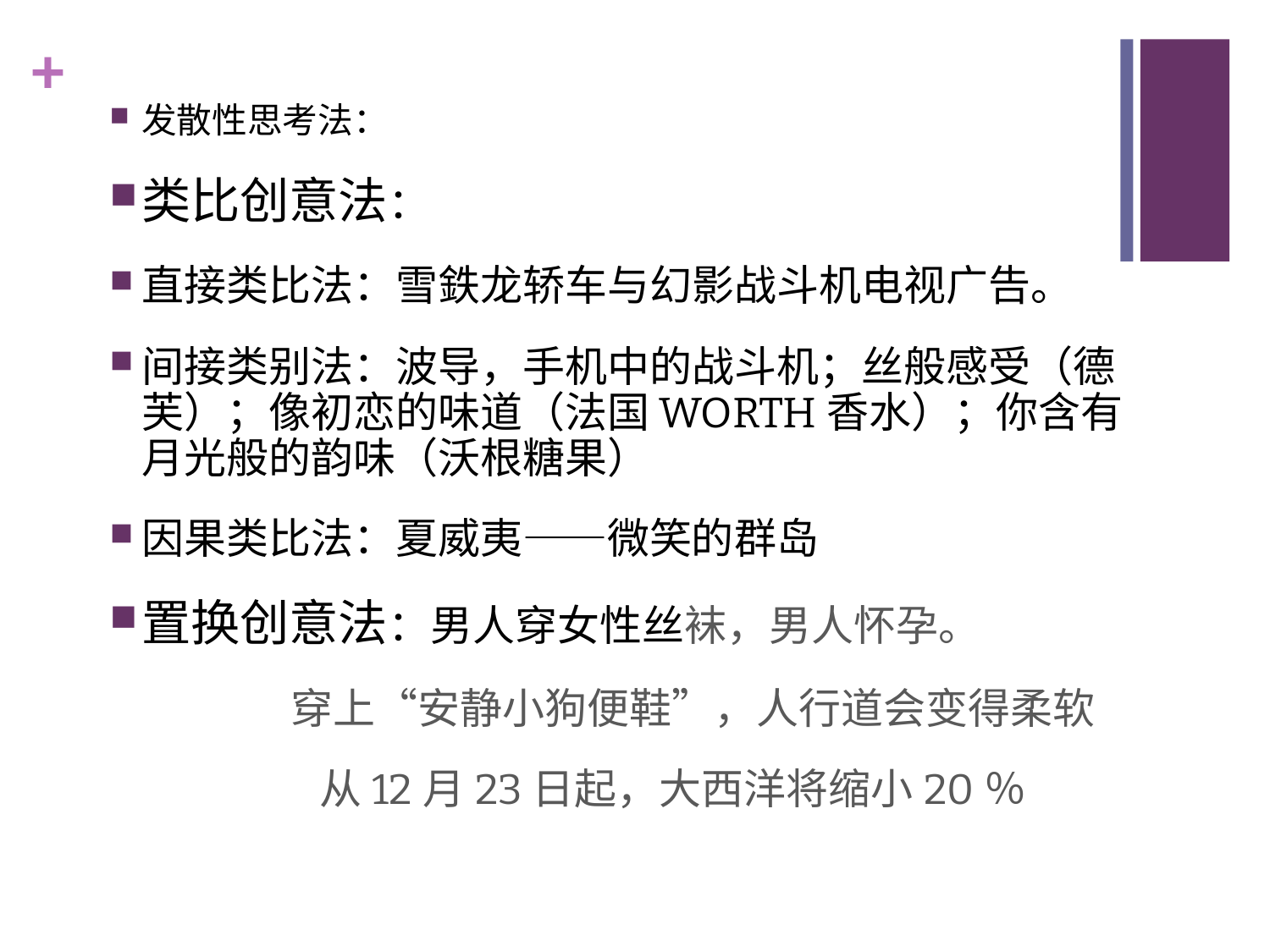

发散性思考法：
类比创意法：
直接类比法：雪鉄龙轿车与幻影战斗机电视广告。
间接类别法：波导，手机中的战斗机；丝般感受（德芙）；像初恋的味道（法国WORTH香水）；你含有月光般的韵味（沃根糖果）
因果类比法：夏威夷——微笑的群岛
置换创意法：男人穿女性丝袜，男人怀孕。
                  穿上“安静小狗便鞋”，人行道会变得柔软
                     从12月23日起，大西洋将缩小20％